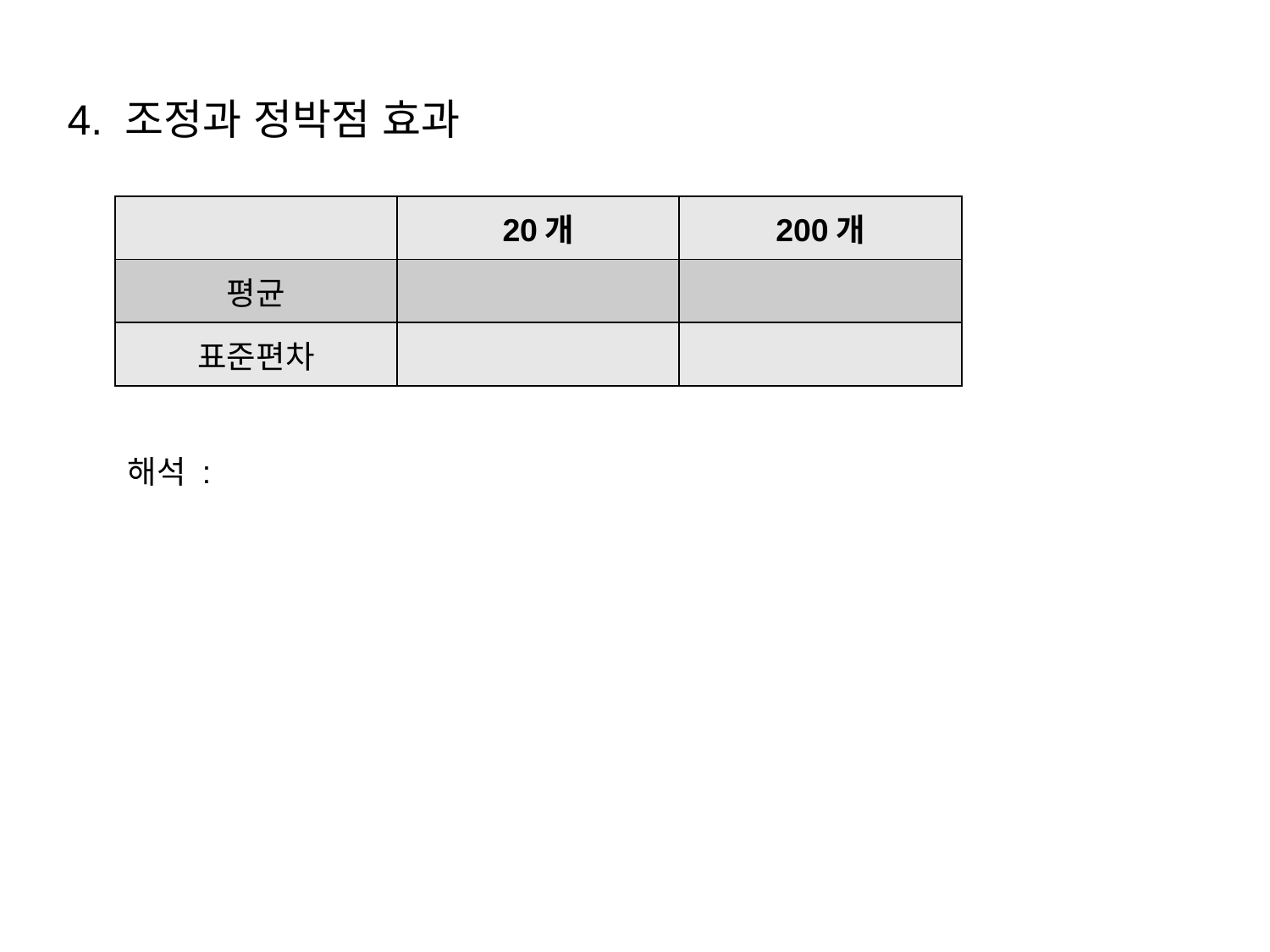

4. 조정과 정박점 효과
|  | 20개 | 200개 |
| --- | --- | --- |
| 평균 |  |  |
| 표준편차 |  |  |
해석 :